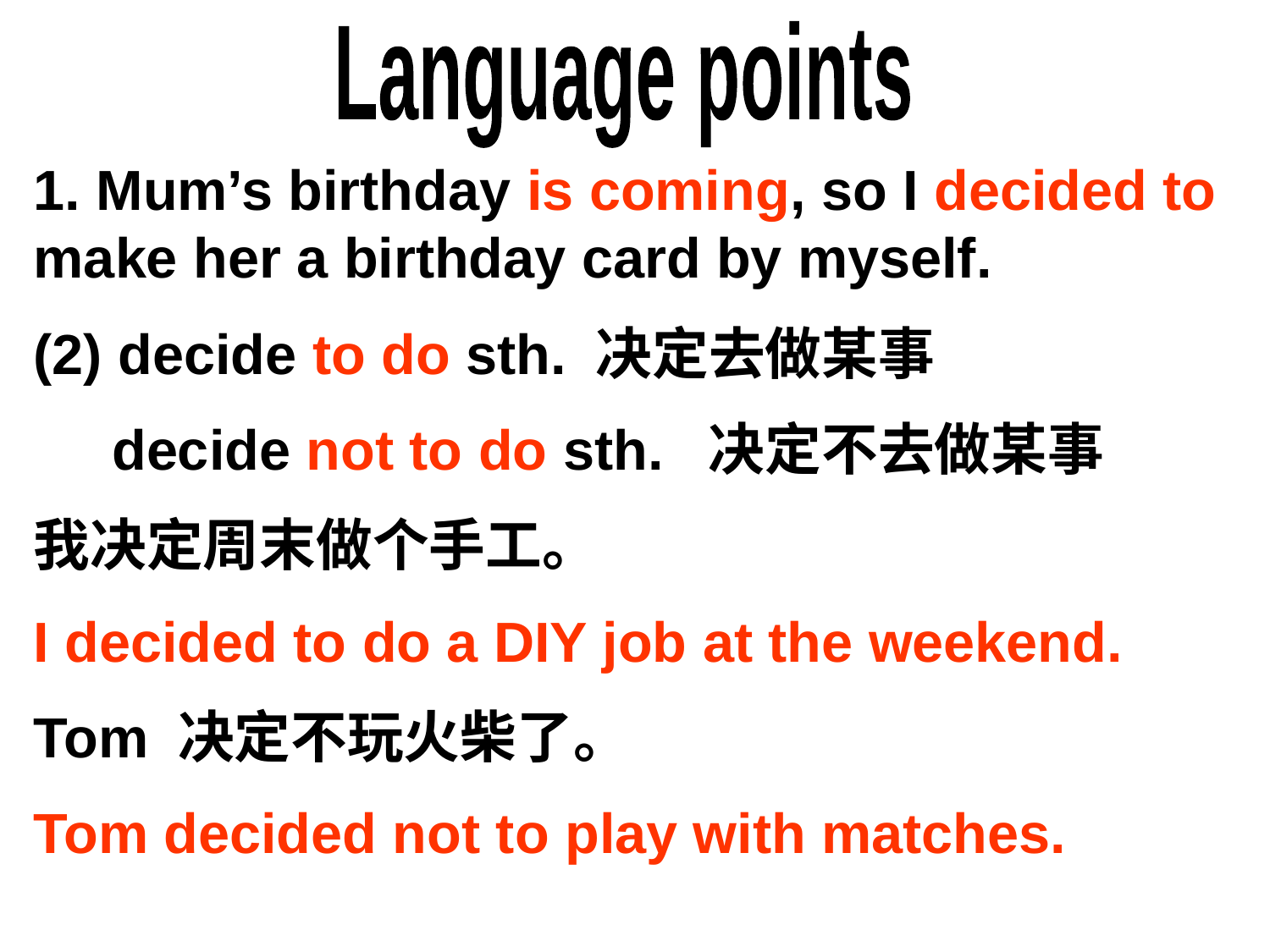

Language points
1. Mum’s birthday is coming, so I decided to make her a birthday card by myself.
(2) decide to do sth. 决定去做某事
     decide not to do sth.  决定不去做某事
我决定周末做个手工。
I decided to do a DIY job at the weekend.
Tom 决定不玩火柴了。
Tom decided not to play with matches.